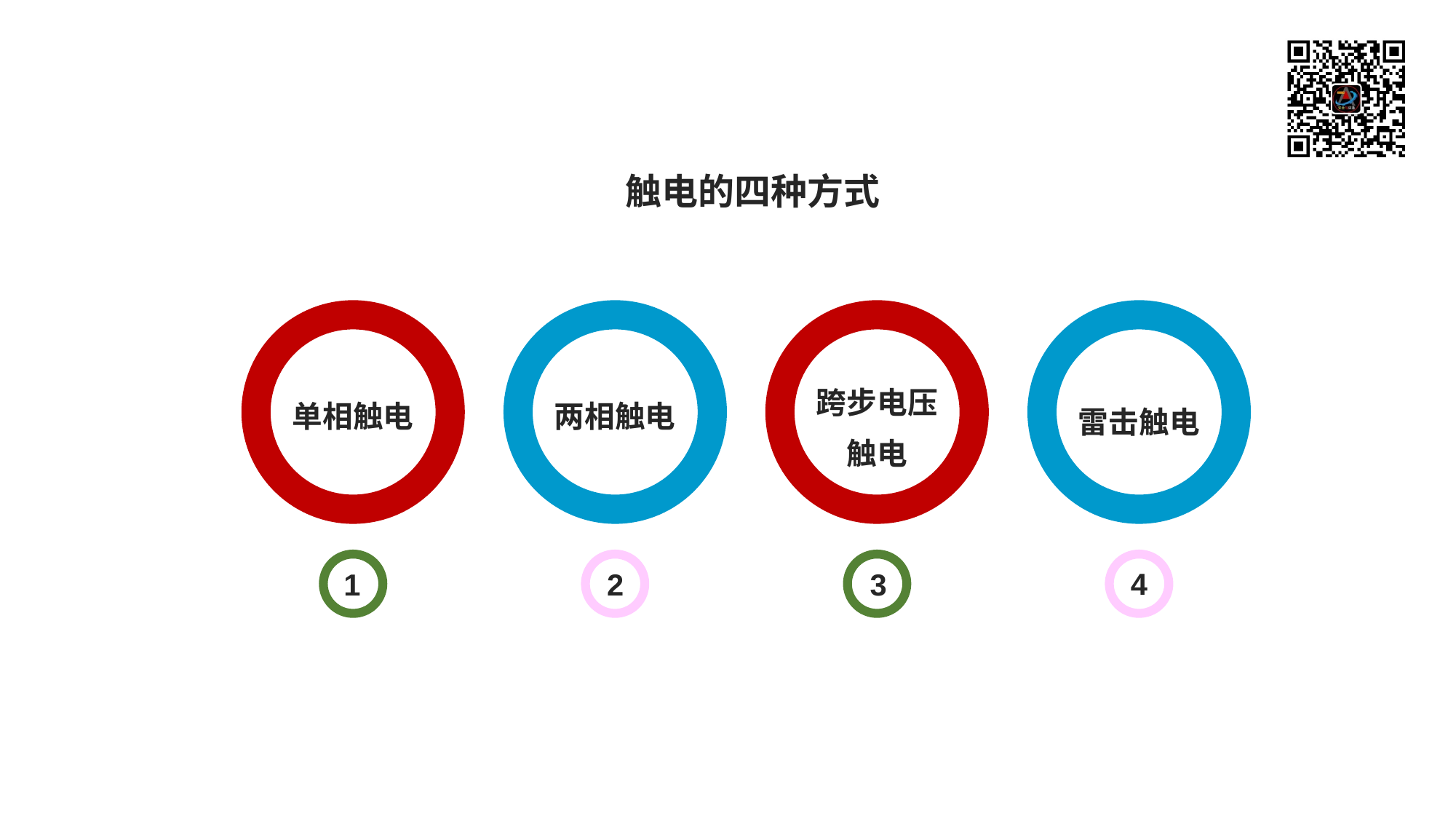

触电的四种方式

跨步电压触电
单相触电
两相触电
雷击触电

4
1
2
3